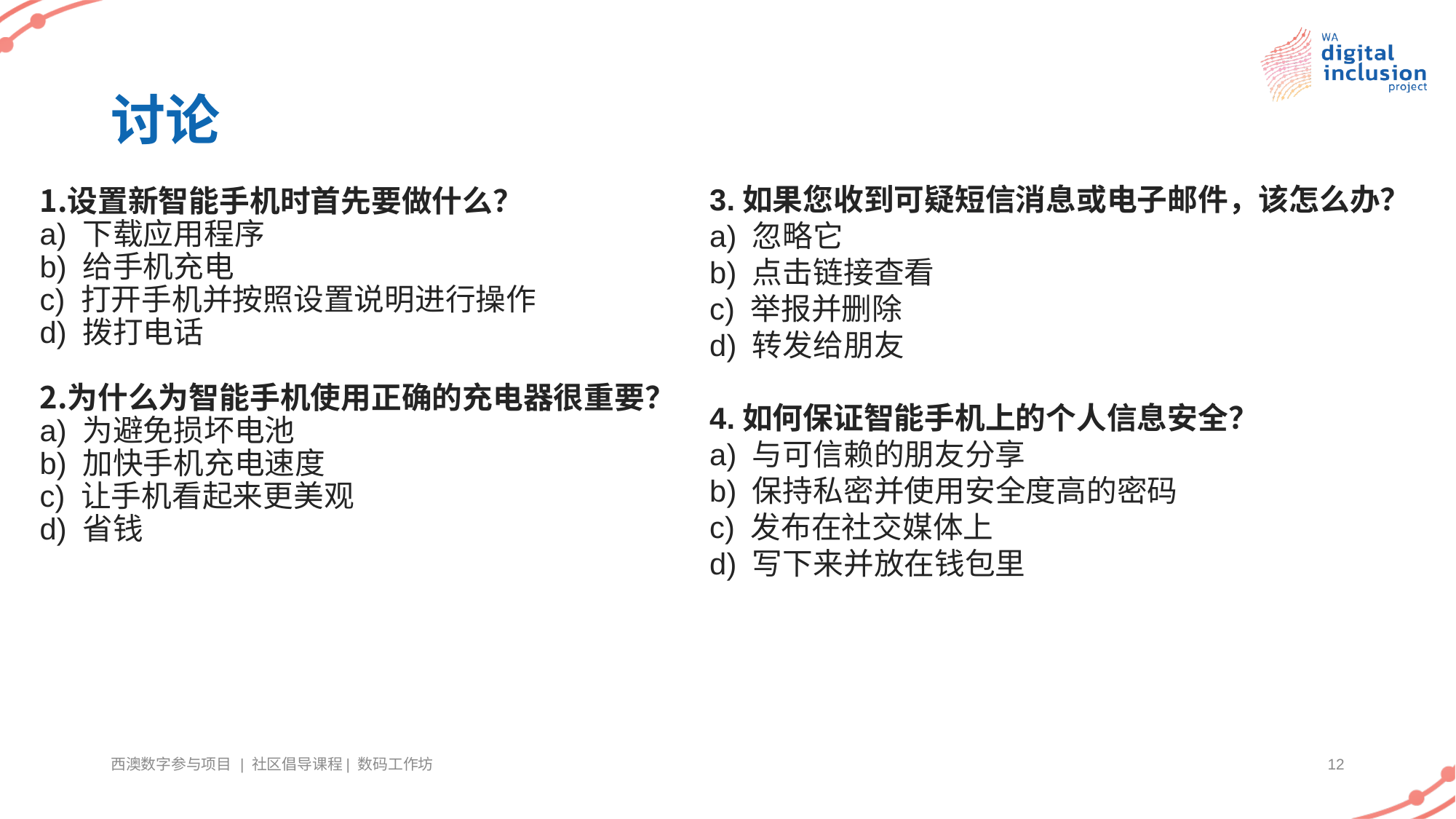

# 讨论
3.如果您收到可疑短信消息或电子邮件，该怎么办？
a) 忽略它
b) 点击链接查看
c) 举报并删除
d) 转发给朋友

4.如何保证智能手机上的个人信息安全？
a) 与可信赖的朋友分享
b) 保持私密并使用安全度高的密码
c) 发布在社交媒体上
d) 写下来并放在钱包里
设置新智能手机时首先要做什么？
a) 下载应用程序
b) 给手机充电
c) 打开手机并按照设置说明进行操作
d) 拨打电话

为什么为智能手机使用正确的充电器很重要？
a) 为避免损坏电池
b) 加快手机充电速度
c) 让手机看起来更美观
d) 省钱
西澳数字参与项目 | 社区倡导课程| 数码工作坊
12